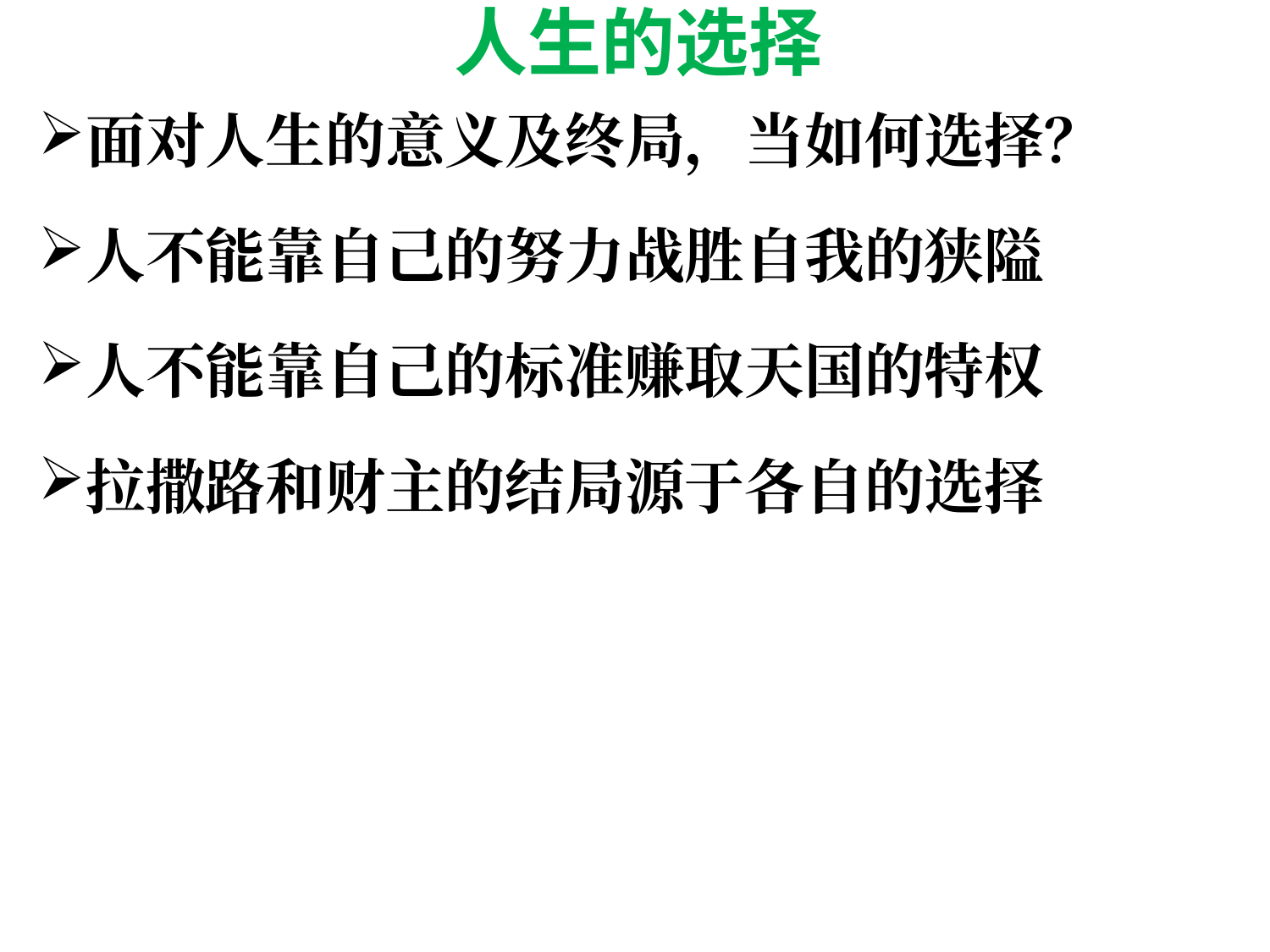

# 人生的选择
面对人生的意义及终局，当如何选择？

人不能靠自己的努力战胜自我的狭隘

人不能靠自己的标准赚取天国的特权

拉撒路和财主的结局源于各自的选择